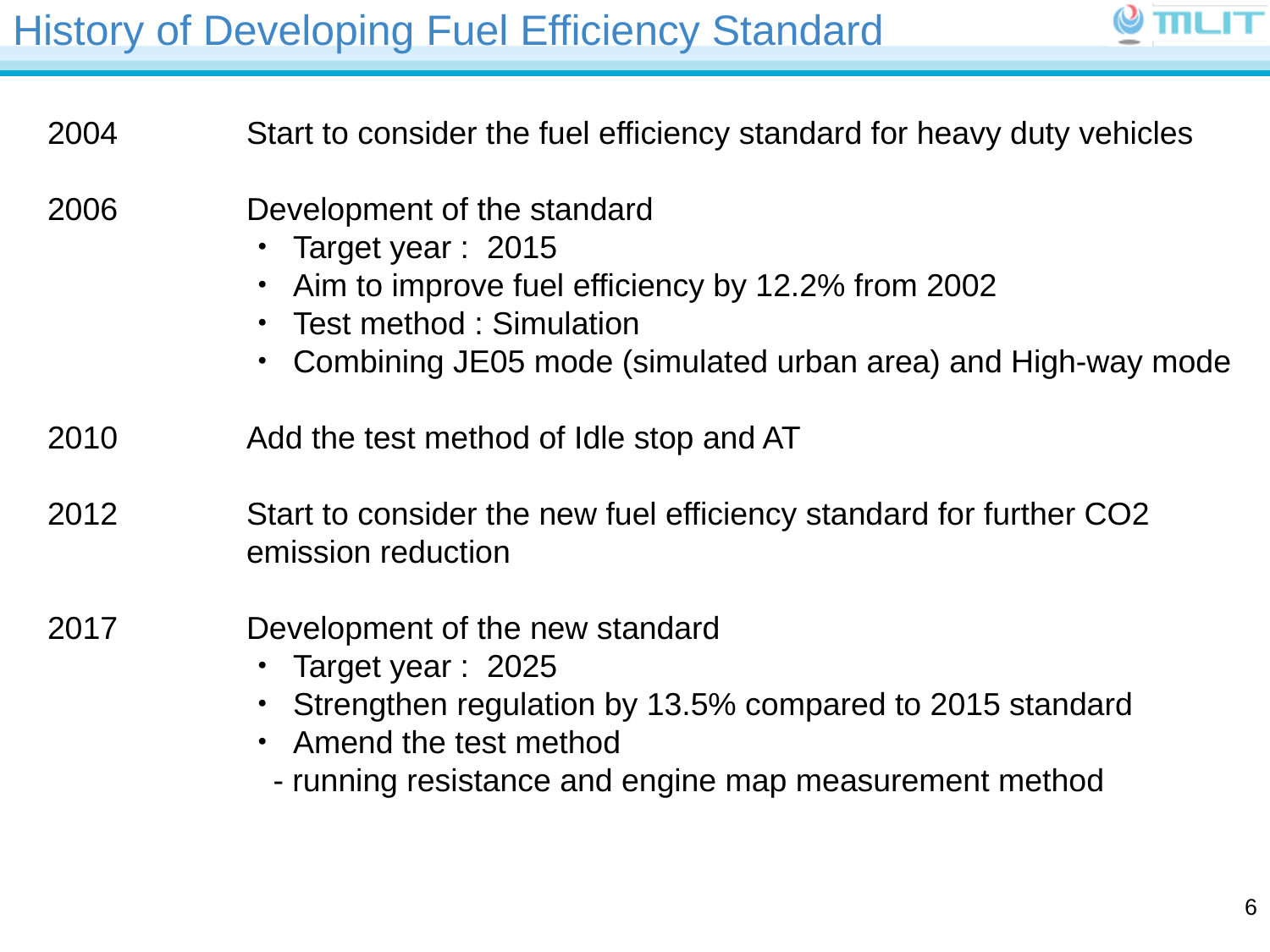

# History of Developing Fuel Efficiency Standard
2004	Start to consider the fuel efficiency standard for heavy duty vehicles

2006	Development of the standard
	・ Target year :  2015
	・ Aim to improve fuel efficiency by 12.2% from 2002
	・ Test method : Simulation
	・ Combining JE05 mode (simulated urban area) and High-way mode

2010	Add the test method of Idle stop and AT

2012	Start to consider the new fuel efficiency standard for further CO2 emission reduction

2017	Development of the new standard
	・ Target year :  2025
	・ Strengthen regulation by 13.5% compared to 2015 standard
	・ Amend the test method
	   - running resistance and engine map measurement method
6